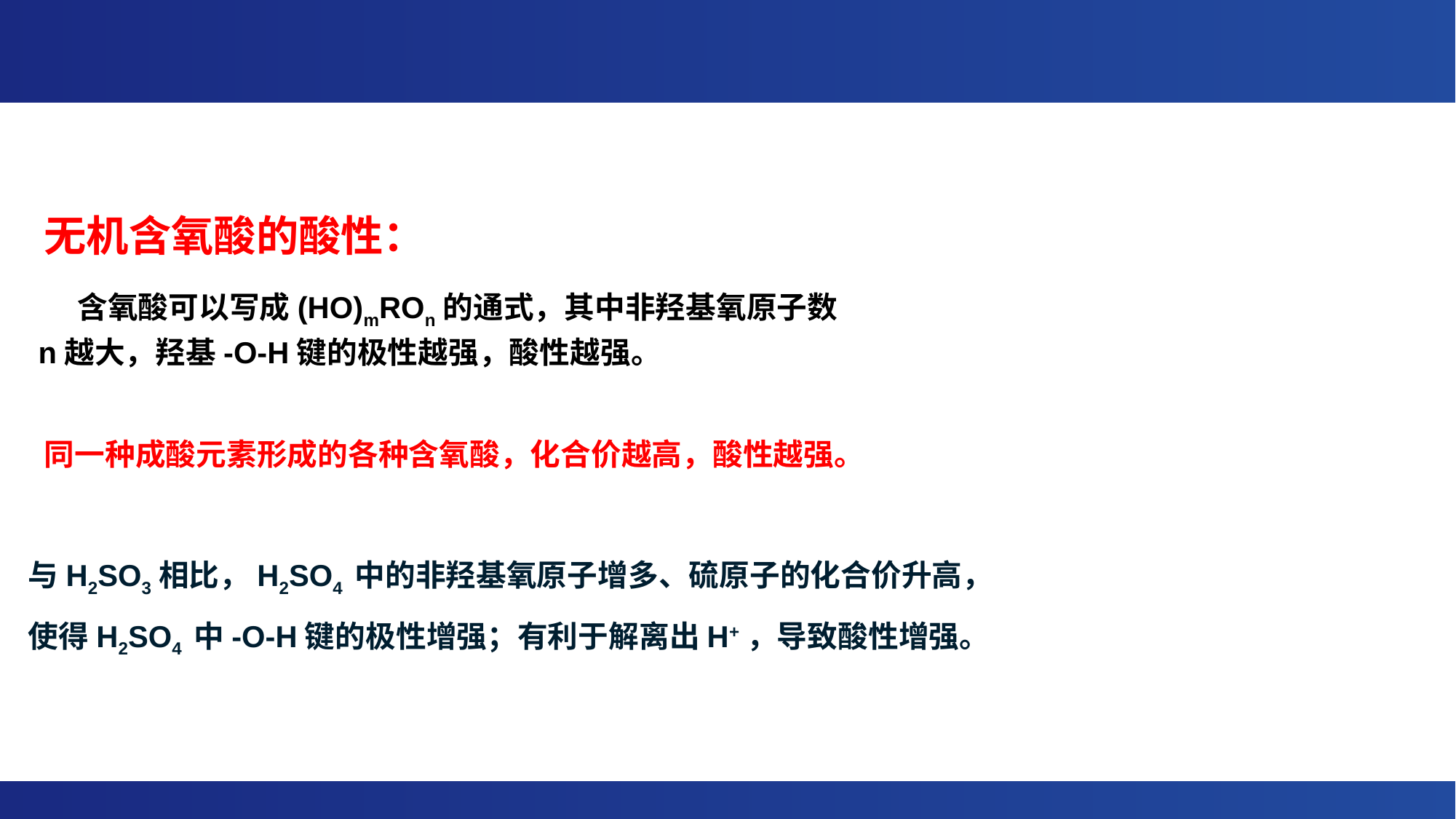

无机含氧酸的酸性：
   含氧酸可以写成(HO)mROn的通式，其中非羟基氧原子数
n越大，羟基-O-H键的极性越强，酸性越强。
同一种成酸元素形成的各种含氧酸，化合价越高，酸性越强。
与H2SO3相比，H2SO4 中的非羟基氧原子增多、硫原子的化合价升高，
使得H2SO4 中-O-H键的极性增强；有利于解离出H+，导致酸性增强。